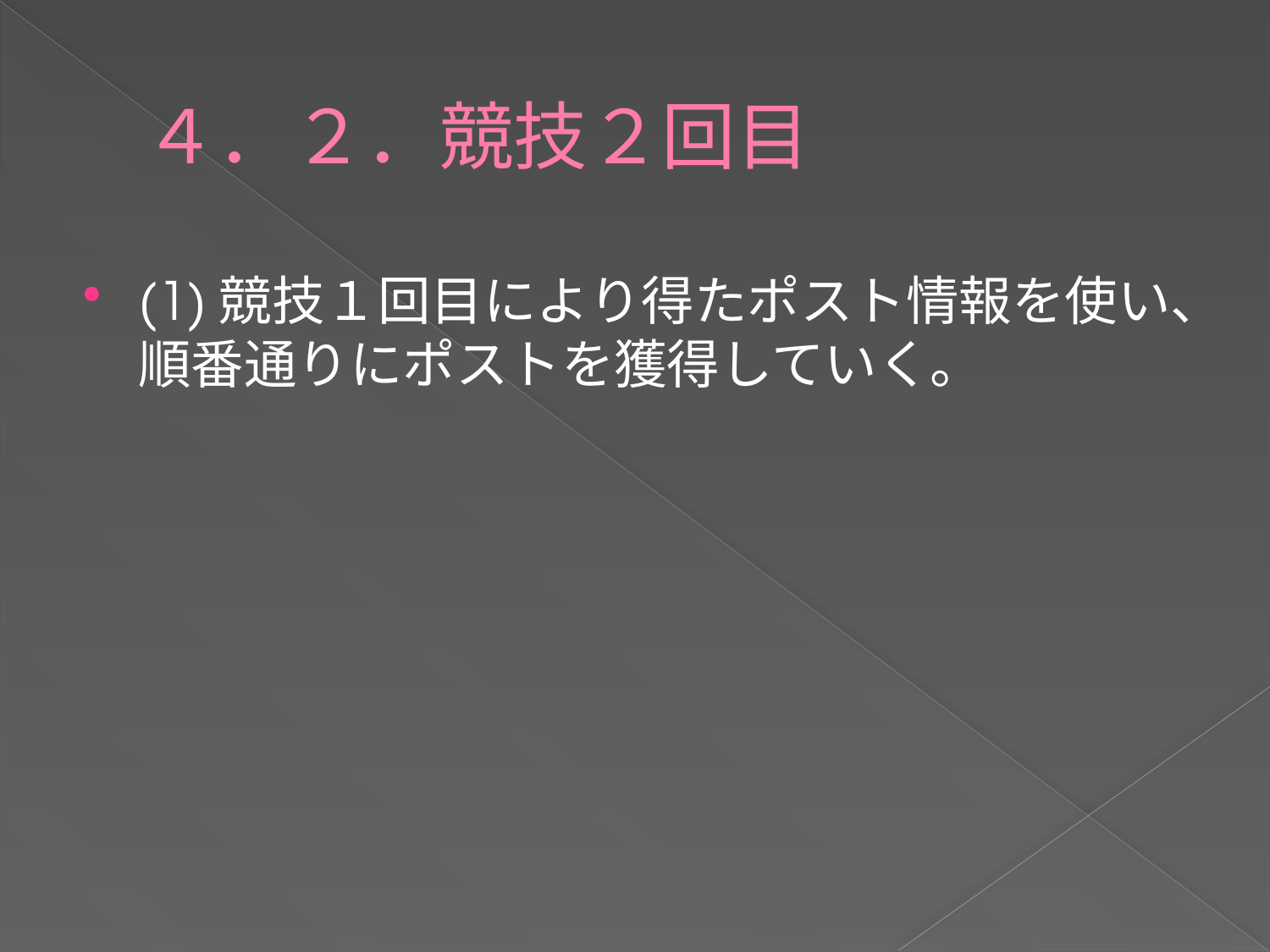

# ４．２．競技２回目
(1)競技１回目により得たポスト情報を使い、順番通りにポストを獲得していく。